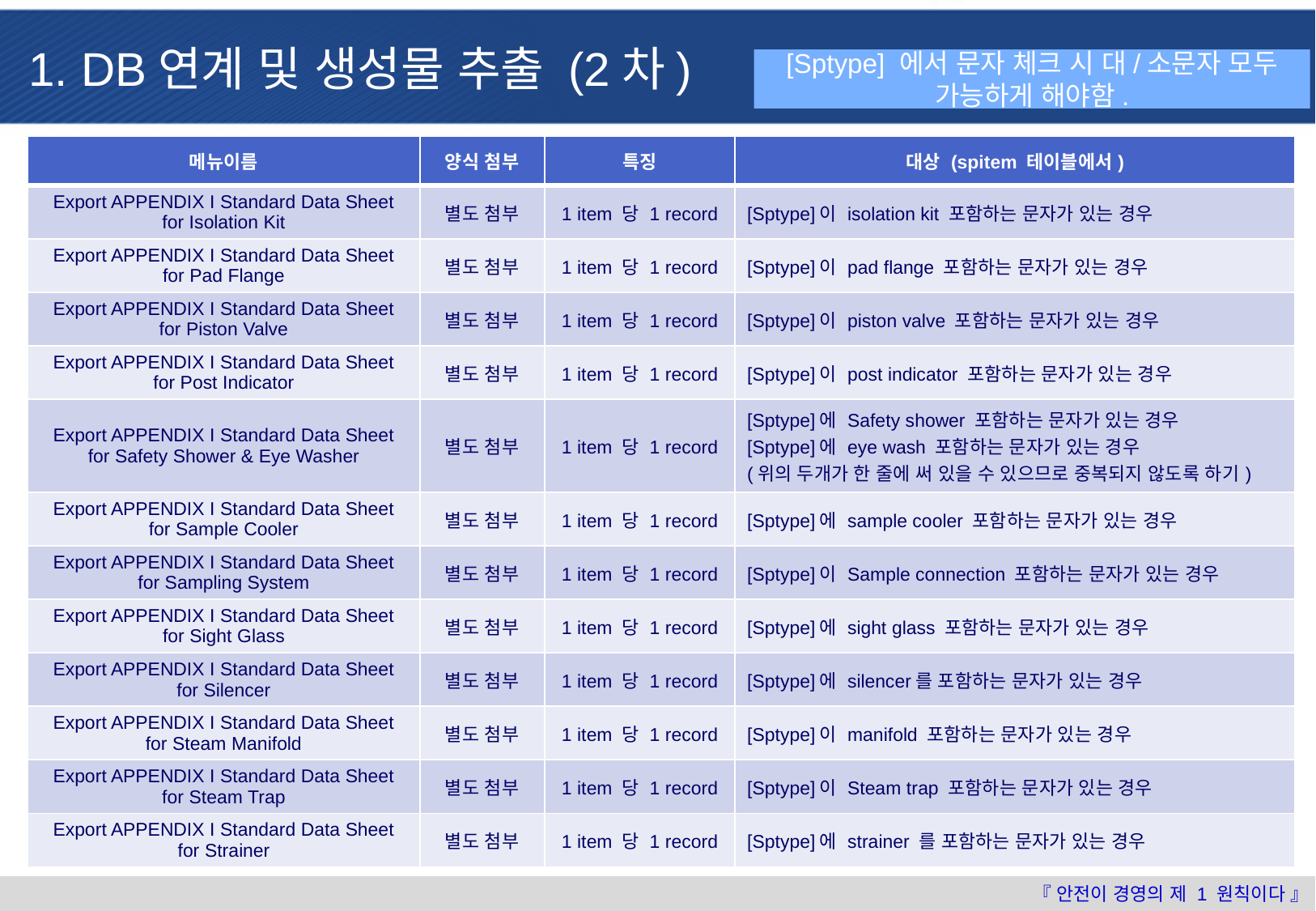

1. DB연계 및 생성물 추출 (2차)
[Sptype] 에서 문자 체크 시 대/소문자 모두 가능하게 해야함.
| 메뉴이름 | 양식 첨부 | 특징 | 대상 (spitem 테이블에서) |
| --- | --- | --- | --- |
| Export APPENDIX I Standard Data Sheet for Isolation Kit | 별도 첨부 | 1 item 당 1 record | [Sptype]이 isolation kit 포함하는 문자가 있는 경우 |
| Export APPENDIX I Standard Data Sheet for Pad Flange | 별도 첨부 | 1 item 당 1 record | [Sptype]이 pad flange 포함하는 문자가 있는 경우 |
| Export APPENDIX I Standard Data Sheet for Piston Valve | 별도 첨부 | 1 item 당 1 record | [Sptype]이 piston valve 포함하는 문자가 있는 경우 |
| Export APPENDIX I Standard Data Sheet for Post Indicator | 별도 첨부 | 1 item 당 1 record | [Sptype]이 post indicator 포함하는 문자가 있는 경우 |
| Export APPENDIX I Standard Data Sheet for Safety Shower & Eye Washer | 별도 첨부 | 1 item 당 1 record | [Sptype]에 Safety shower 포함하는 문자가 있는 경우 [Sptype]에 eye wash 포함하는 문자가 있는 경우 (위의 두개가 한 줄에 써 있을 수 있으므로 중복되지 않도록 하기) |
| Export APPENDIX I Standard Data Sheet for Sample Cooler | 별도 첨부 | 1 item 당 1 record | [Sptype]에 sample cooler 포함하는 문자가 있는 경우 |
| Export APPENDIX I Standard Data Sheet for Sampling System | 별도 첨부 | 1 item 당 1 record | [Sptype]이 Sample connection 포함하는 문자가 있는 경우 |
| Export APPENDIX I Standard Data Sheet for Sight Glass | 별도 첨부 | 1 item 당 1 record | [Sptype]에 sight glass 포함하는 문자가 있는 경우 |
| Export APPENDIX I Standard Data Sheet for Silencer | 별도 첨부 | 1 item 당 1 record | [Sptype]에 silencer를 포함하는 문자가 있는 경우 |
| Export APPENDIX I Standard Data Sheet for Steam Manifold | 별도 첨부 | 1 item 당 1 record | [Sptype]이 manifold 포함하는 문자가 있는 경우 |
| Export APPENDIX I Standard Data Sheet for Steam Trap | 별도 첨부 | 1 item 당 1 record | [Sptype]이 Steam trap 포함하는 문자가 있는 경우 |
| Export APPENDIX I Standard Data Sheet for Strainer | 별도 첨부 | 1 item 당 1 record | [Sptype]에 strainer 를 포함하는 문자가 있는 경우 |